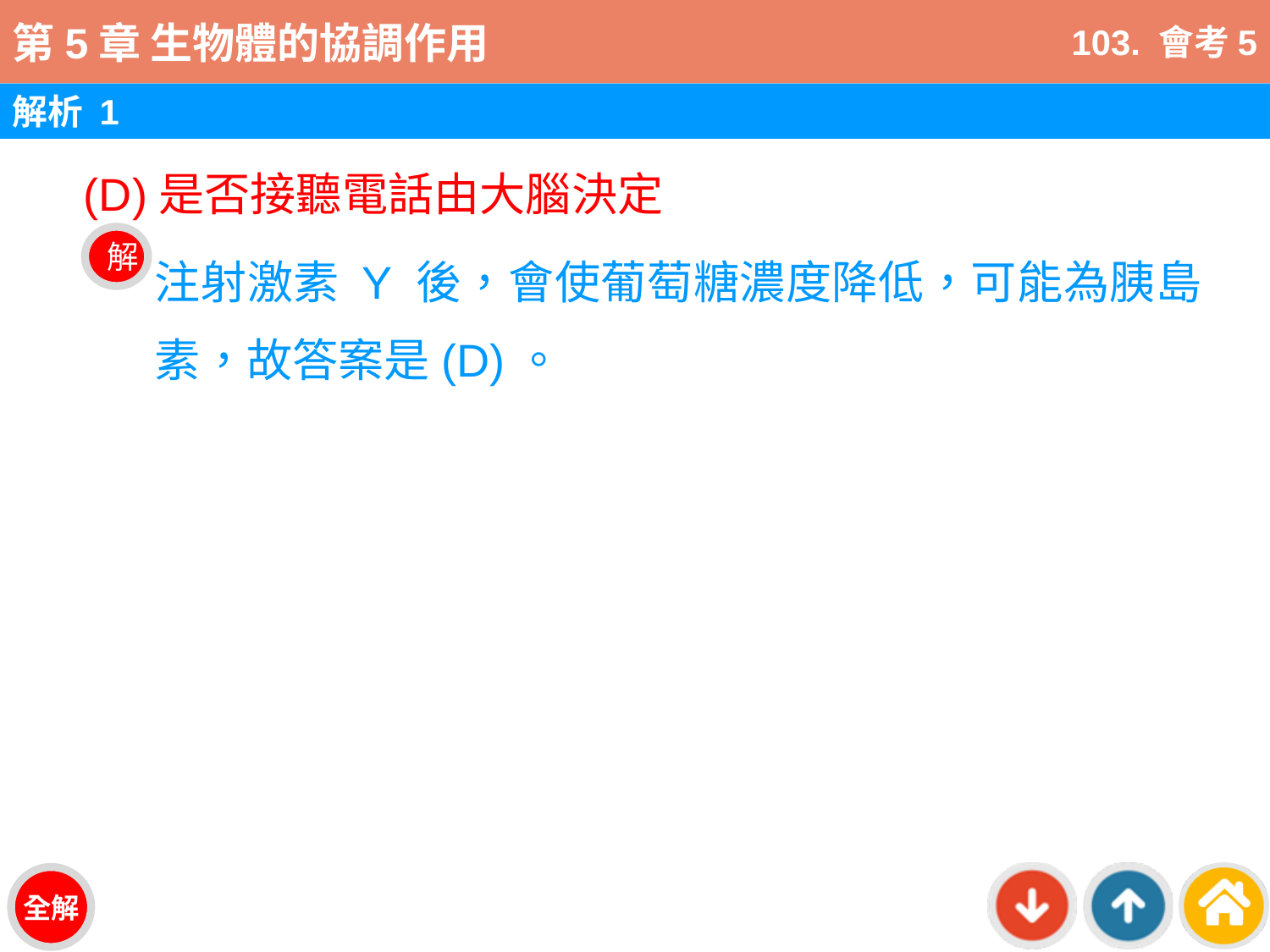

103. 會考5
解析 1
(D)是否接聽電話由大腦決定
注射激素 Y 後，會使葡萄糖濃度降低，可能為胰島素，故答案是(D)。
解
全解